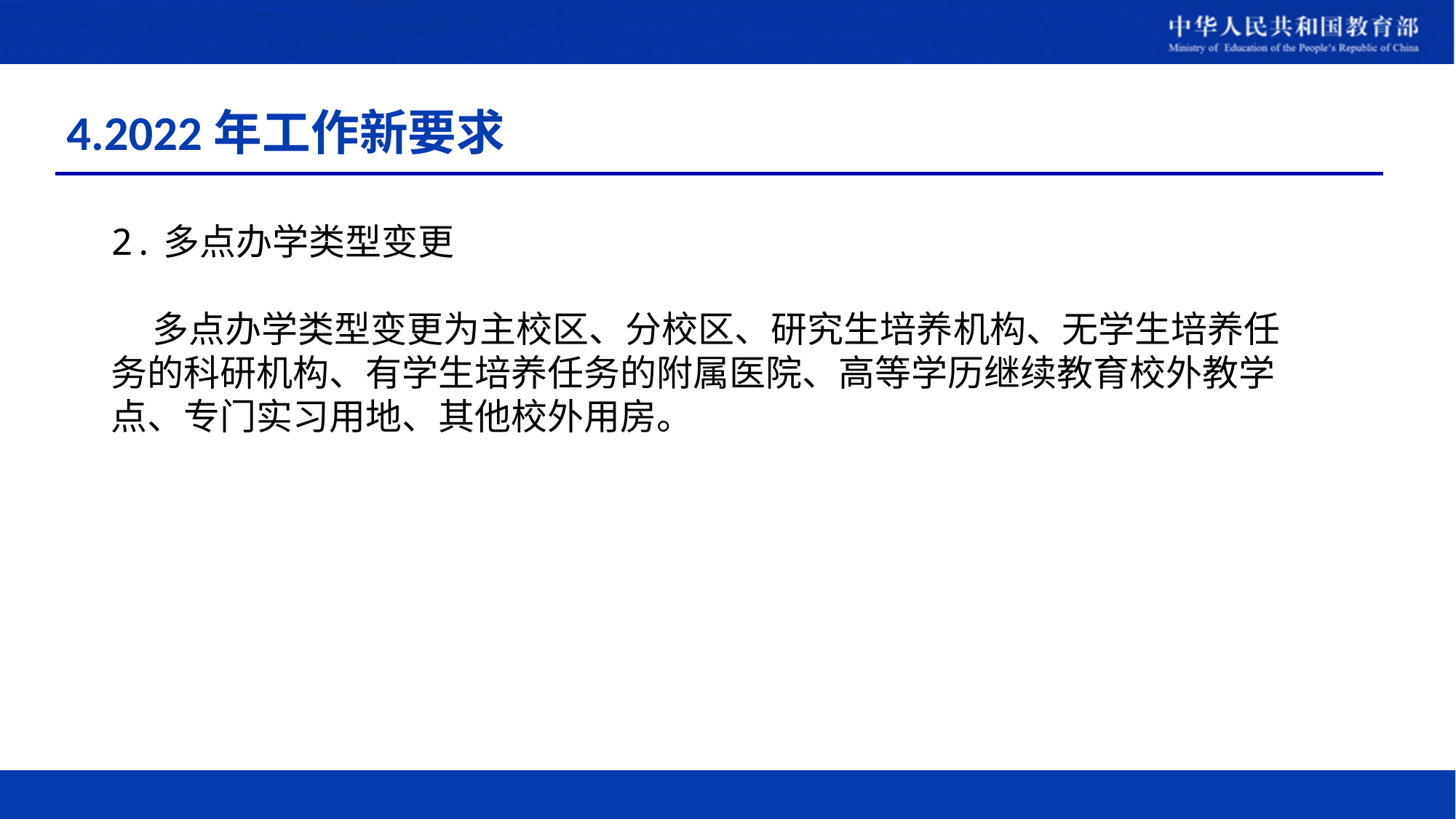

# 4.2022年工作新要求
2.多点办学类型变更

    多点办学类型变更为主校区、分校区、研究生培养机构、无学生培养任务的科研机构、有学生培养任务的附属医院、高等学历继续教育校外教学点、专门实习用地、其他校外用房。
28